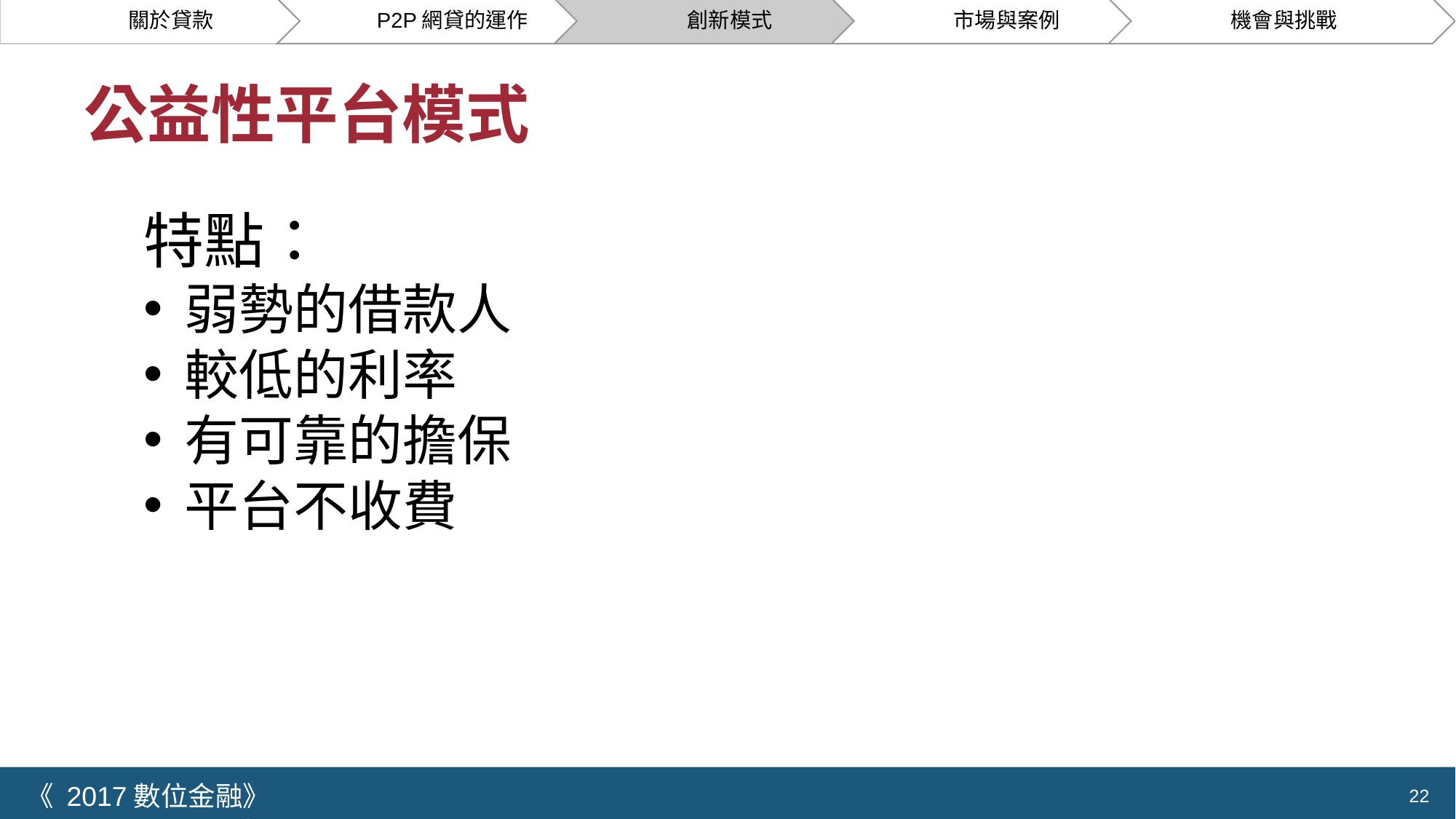

關於貸款
P2P網貸的運作
創新模式
市場與案例
機會與挑戰
# 公益性平台模式
特點：
弱勢的借款人
較低的利率
有可靠的擔保
平台不收費
《 2017數位金融》                                                                                                                                             	NCTU.IIM.IEBI Lab
22